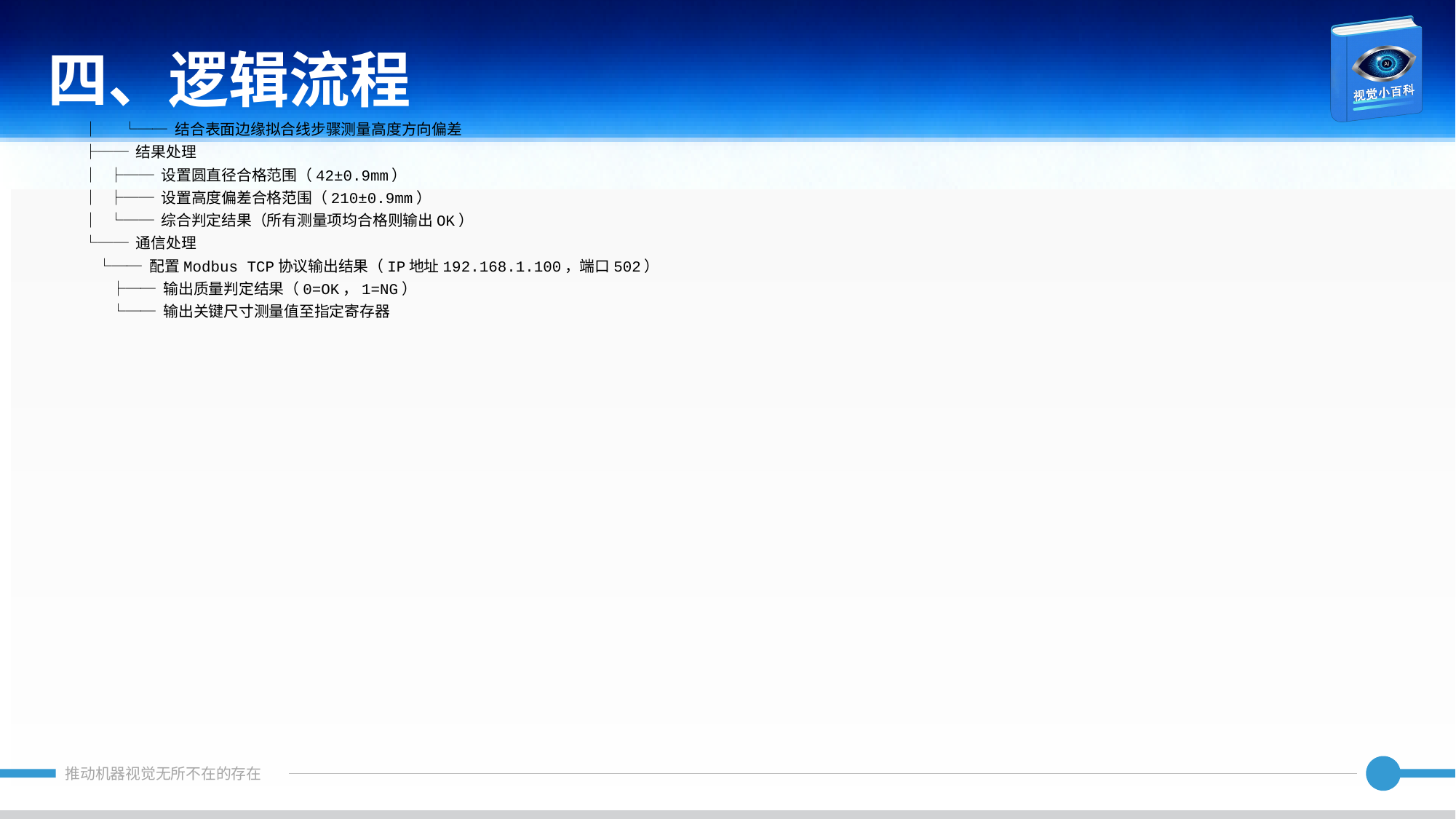

四、逻辑流程

│       └── 结合表面边缘拟合线步骤测量高度方向偏差
├── 结果处理
│   ├── 设置圆直径合格范围（42±0.9mm）
│   ├── 设置高度偏差合格范围（210±0.9mm）
│   └── 综合判定结果（所有测量项均合格则输出OK）
└── 通信处理
    └── 配置Modbus TCP协议输出结果（IP地址192.168.1.100，端口502）
        ├── 输出质量判定结果（0=OK，1=NG）
        └── 输出关键尺寸测量值至指定寄存器
10